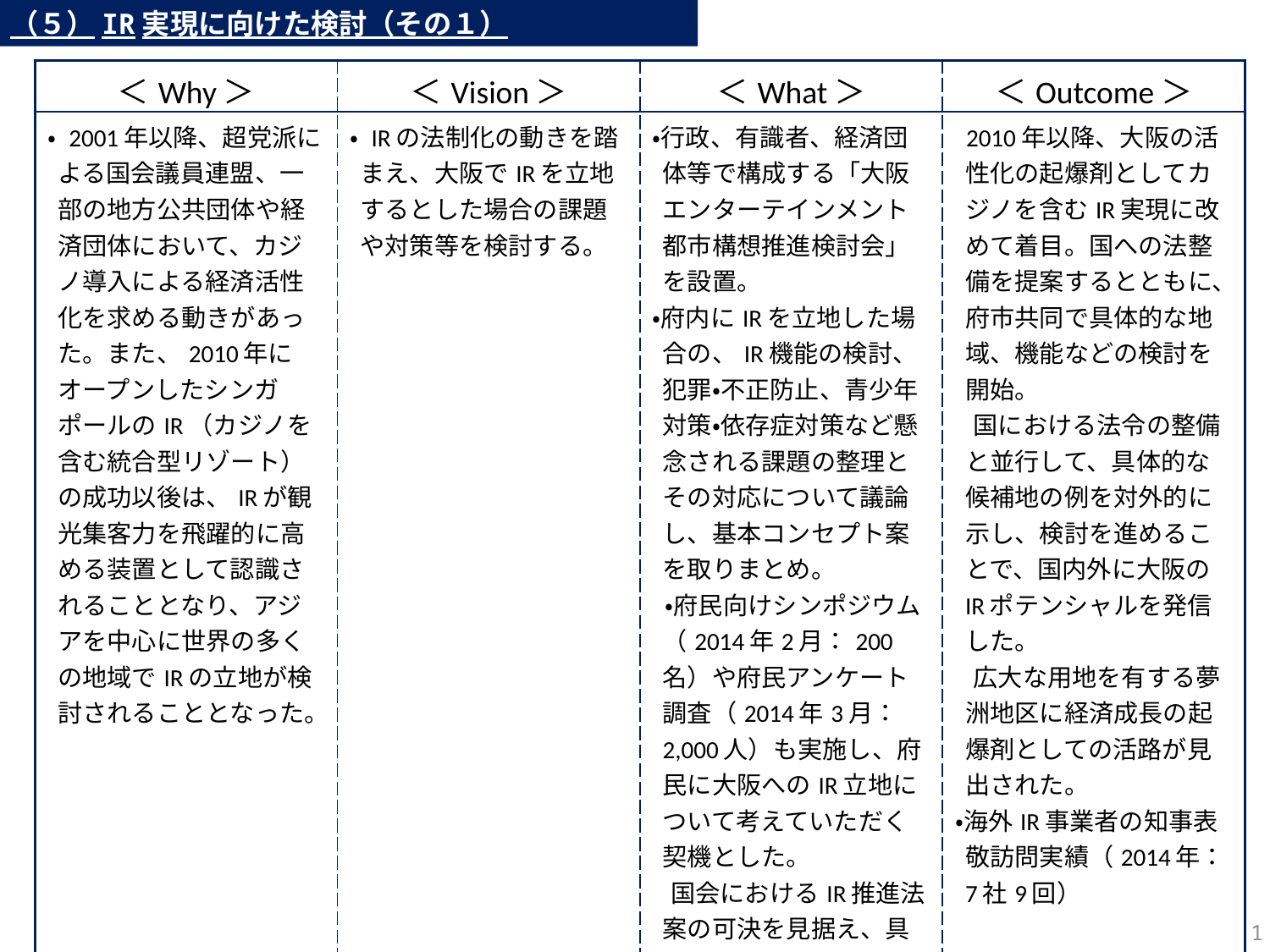

（５）IR実現に向けた検討（その１）
| ＜Why＞ | ＜Vision＞ | ＜What＞ | ＜Outcome＞ |
| --- | --- | --- | --- |
| ・ 2001年以降、超党派による国会議員連盟、一部の地方公共団体や経済団体において、カジノ導入による経済活性化を求める動きがあった。また、2010年にオープンしたシンガポールのIR（カジノを含む統合型リゾート）の成功以後は、IRが観光集客力を飛躍的に高める装置として認識されることとなり、アジアを中心に世界の多くの地域でIRの立地が検討されることとなった。 | ・ IRの法制化の動きを踏まえ、大阪でIRを立地するとした場合の課題や対策等を検討する。 | ・行政、有識者、経済団体等で構成する「大阪エンターテインメント都市構想推進検討会」を設置。 ・府内にIRを立地した場合の、IR機能の検討、犯罪・不正防止、青少年対策・依存症対策など懸念される課題の整理とその対応について議論し、基本コンセプト案を取りまとめ。 ・府民向けシンポジウム（2014年2月：200名）や府民アンケート調査（2014年3月：2,000人）も実施し、府民に大阪へのIR立地について考えていただく契機とした。 国会におけるIR推進法案の可決を見据え、具体的な候補地選定やIR立地に向けた課題の整理などの準備作業を府・市が一体となって取り組むため、「大阪府市IR立地準備会議」（2013年12月）を設置。 | 2010年以降、大阪の活性化の起爆剤としてカジノを含むIR実現に改めて着目。国への法整備を提案するとともに、府市共同で具体的な地域、機能などの検討を開始。 国における法令の整備と並行して、具体的な候補地の例を対外的に示し、検討を進めることで、国内外に大阪のIRポテンシャルを発信した。 広大な用地を有する夢洲地区に経済成長の起爆剤としての活路が見出された。 ・海外IR事業者の知事表敬訪問実績（2014年：7社9回） |
1